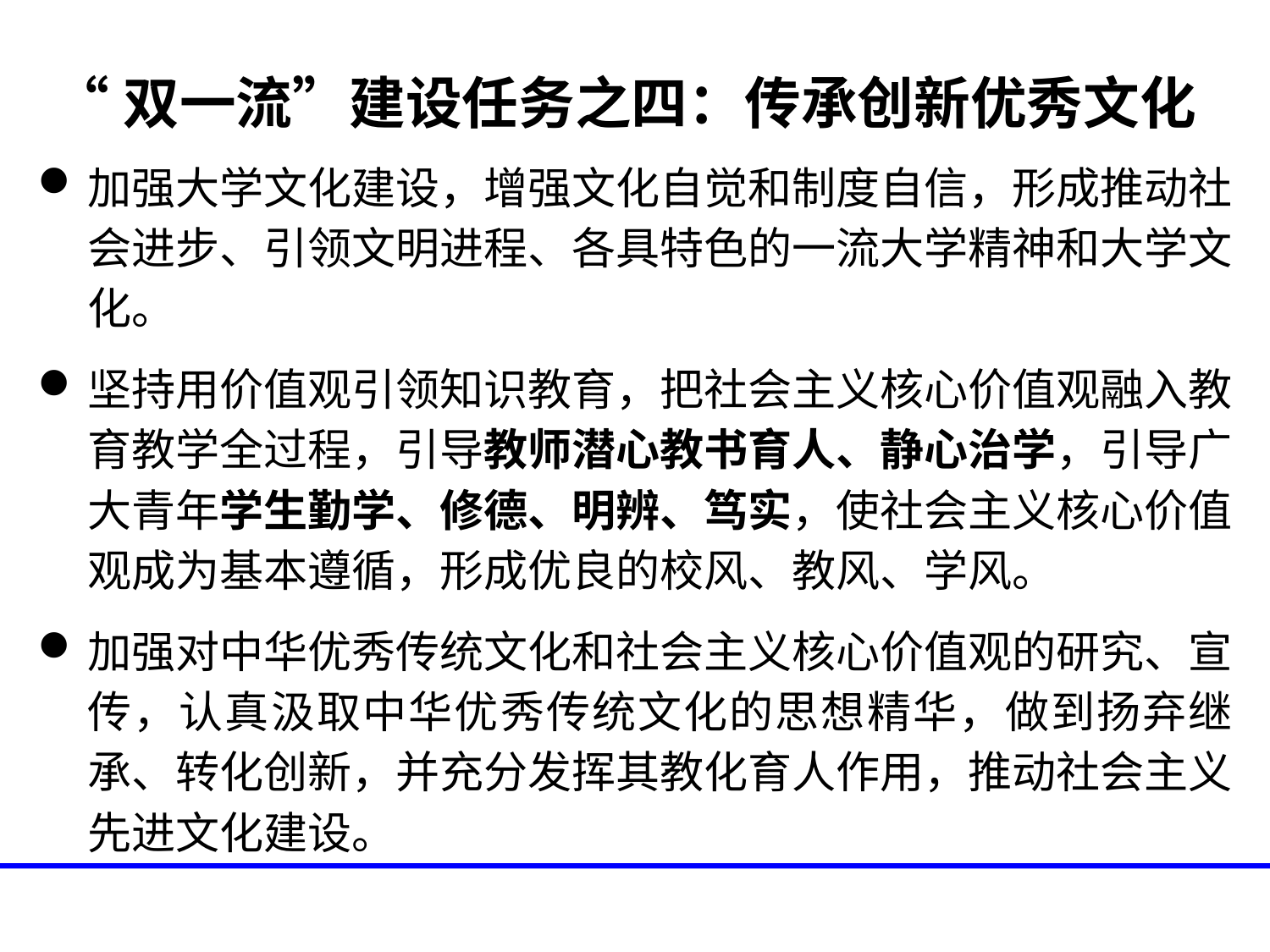

# “双一流”建设任务之四：传承创新优秀文化
加强大学文化建设，增强文化自觉和制度自信，形成推动社会进步、引领文明进程、各具特色的一流大学精神和大学文化。
坚持用价值观引领知识教育，把社会主义核心价值观融入教育教学全过程，引导教师潜心教书育人、静心治学，引导广大青年学生勤学、修德、明辨、笃实，使社会主义核心价值观成为基本遵循，形成优良的校风、教风、学风。
加强对中华优秀传统文化和社会主义核心价值观的研究、宣传，认真汲取中华优秀传统文化的思想精华，做到扬弃继承、转化创新，并充分发挥其教化育人作用，推动社会主义先进文化建设。